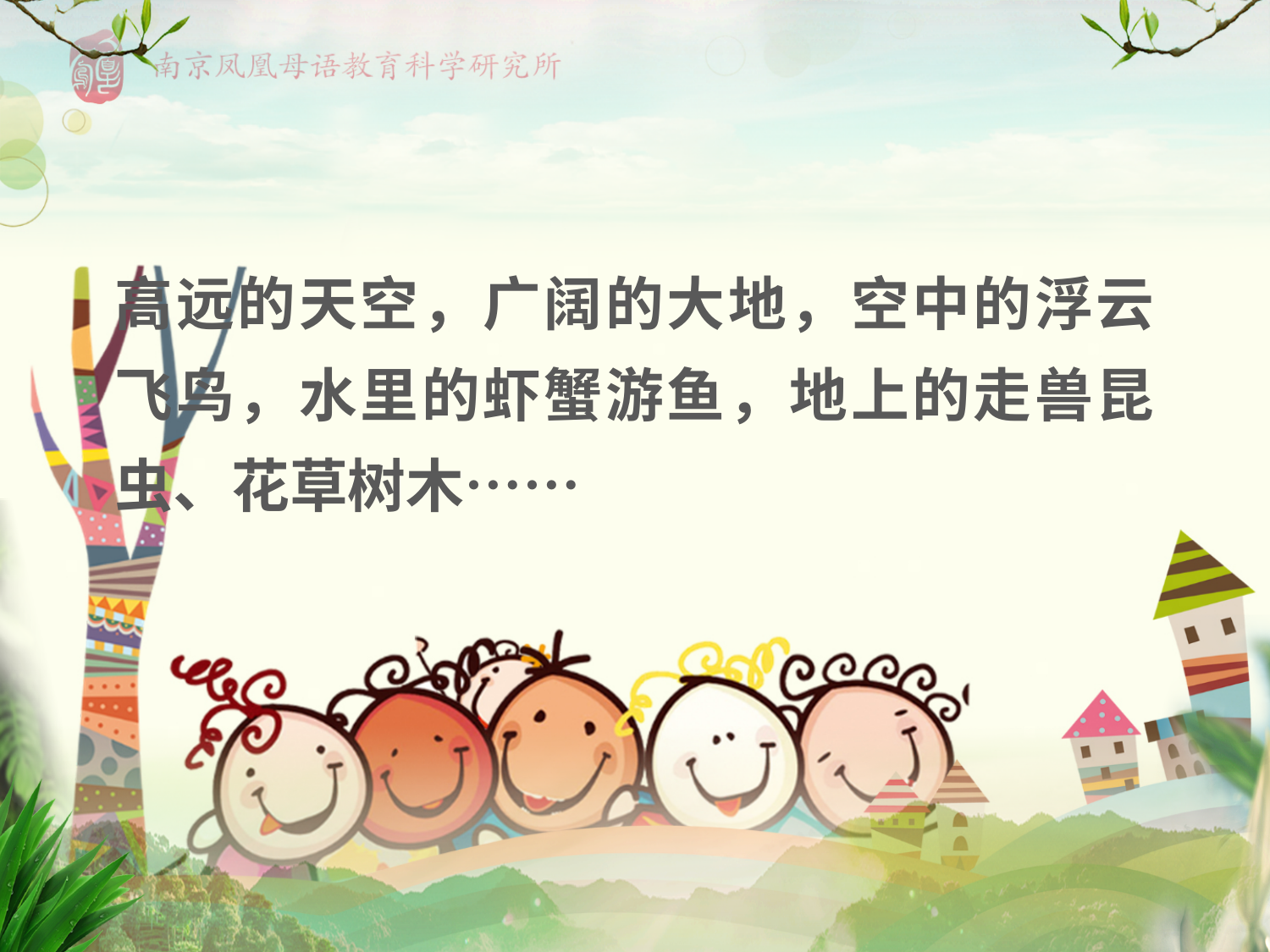

高远的天空，广阔的大地，空中的浮云飞鸟，水里的虾蟹游鱼，地上的走兽昆虫、花草树木……